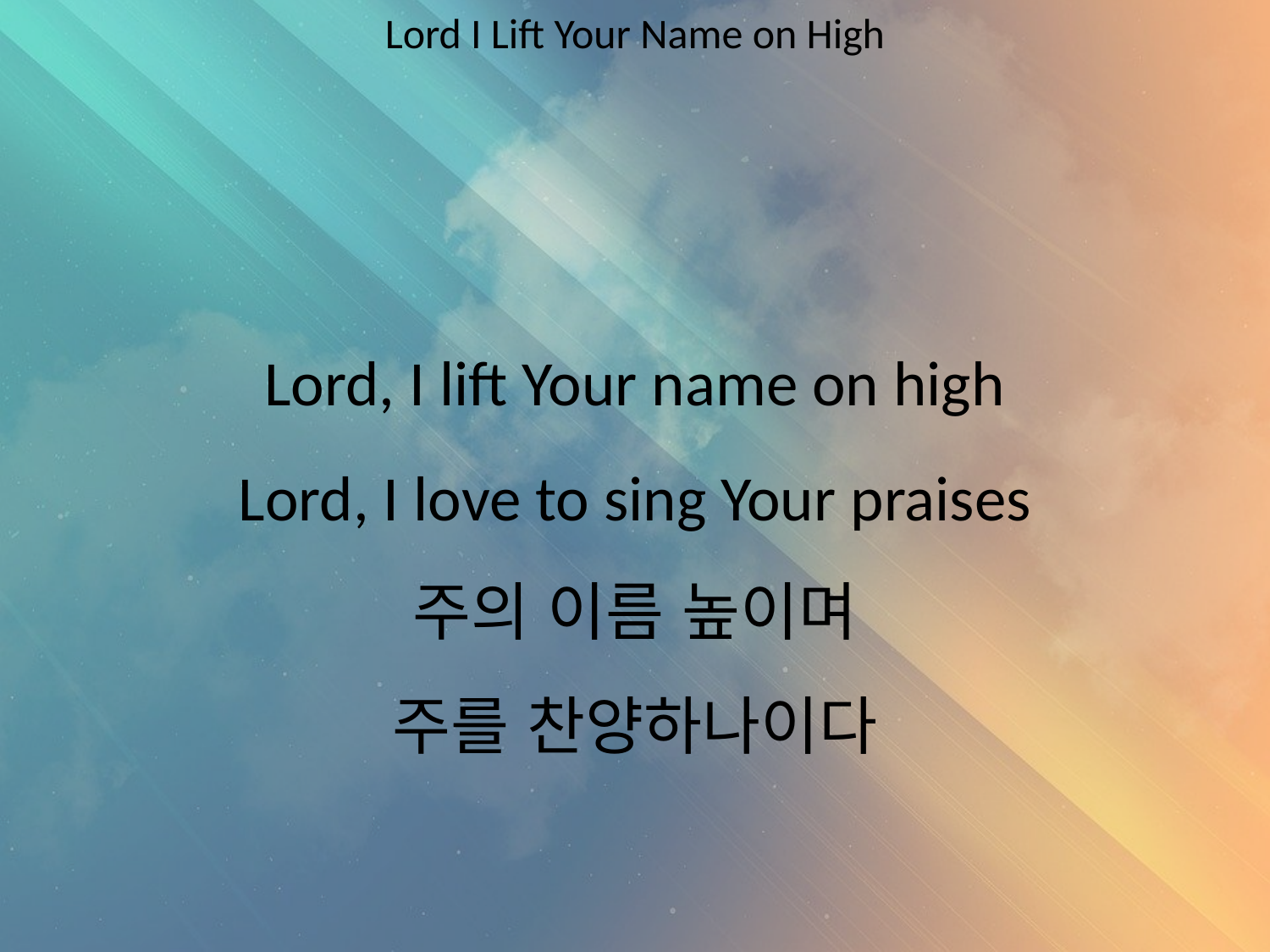

Lord I Lift Your Name on High
#
Lord, I lift Your name on high
Lord, I love to sing Your praises
주의 이름 높이며
주를 찬양하나이다